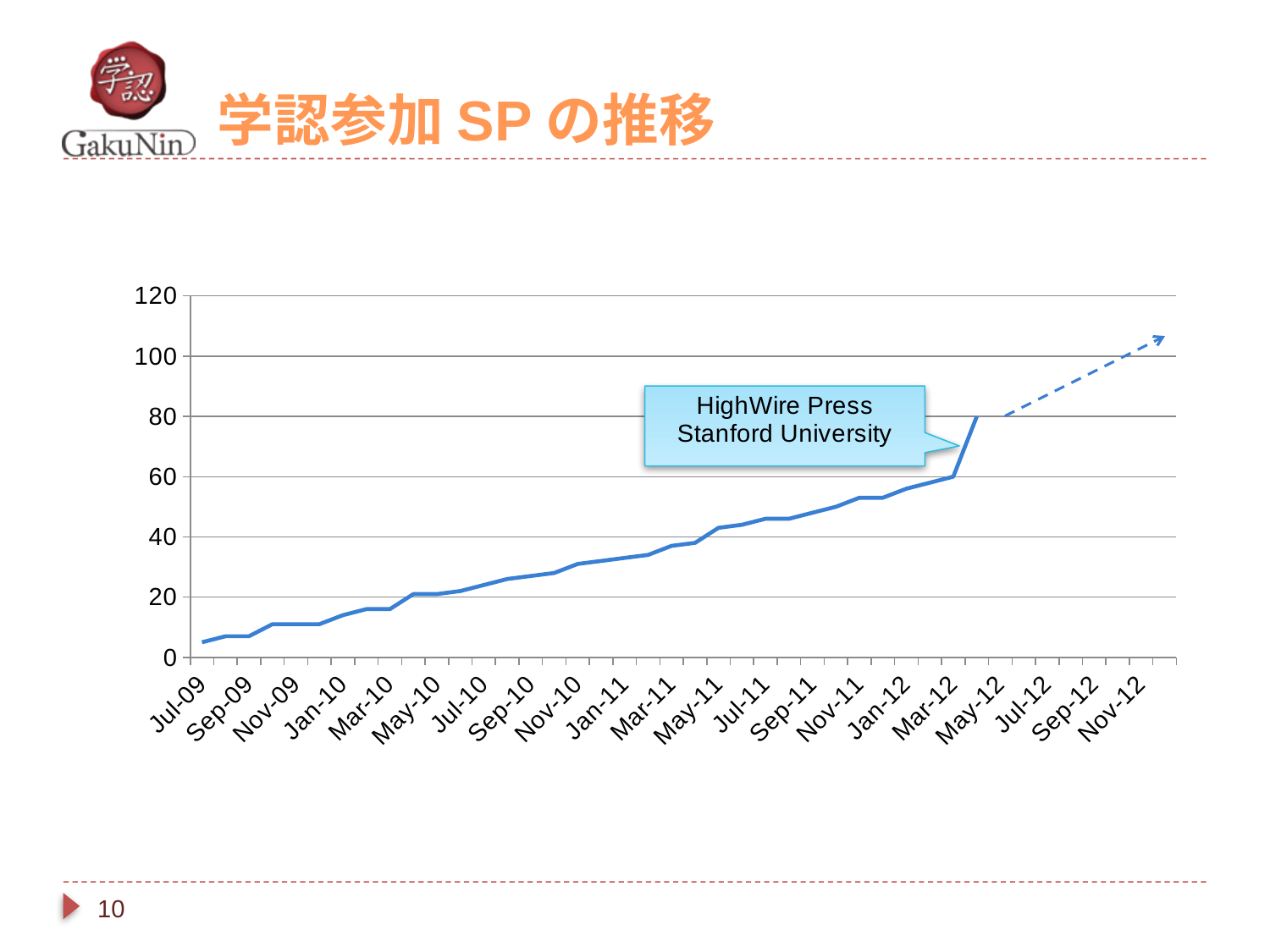

# 学認参加SPの推移

### Chart

| Category | Number of SPs |
|---|---|
| 39995 | 5.0 |
| 40026 | 7.0 |
| 40057 | 7.0 |
| 40087 | 11.0 |
| 40118 | 11.0 |
| 40148 | 11.0 |
| 40179 | 14.0 |
| 40210 | 16.0 |
| 40238 | 16.0 |
| 40269 | 21.0 |
| 40299 | 21.0 |
| 40330 | 22.0 |
| 40360 | 24.0 |
| 40391 | 26.0 |
| 40422 | 27.0 |
| 40452 | 28.0 |
| 40483 | 31.0 |
| 40513 | 32.0 |
| 40544 | 33.0 |
| 40575 | 34.0 |
| 40603 | 37.0 |
| 40634 | 38.0 |
| 40664 | 43.0 |
| 40695 | 44.0 |
| 40725 | 46.0 |
| 40756 | 46.0 |
| 40787 | 48.0 |
| 40817 | 50.0 |
| 40848 | 53.0 |
| 40878 | 53.0 |
| 40909 | 56.0 |
| 40940 | 58.0 |
| 40969 | 60.0 |
| 41000 | 80.0 |
| 41030 | None |
| 41061 | None |
| 41091 | None |
| 41122 | None |
| 41153 | None |
| 41183 | None |
| 41214 | None |
| 41244 | 100.0 |
10